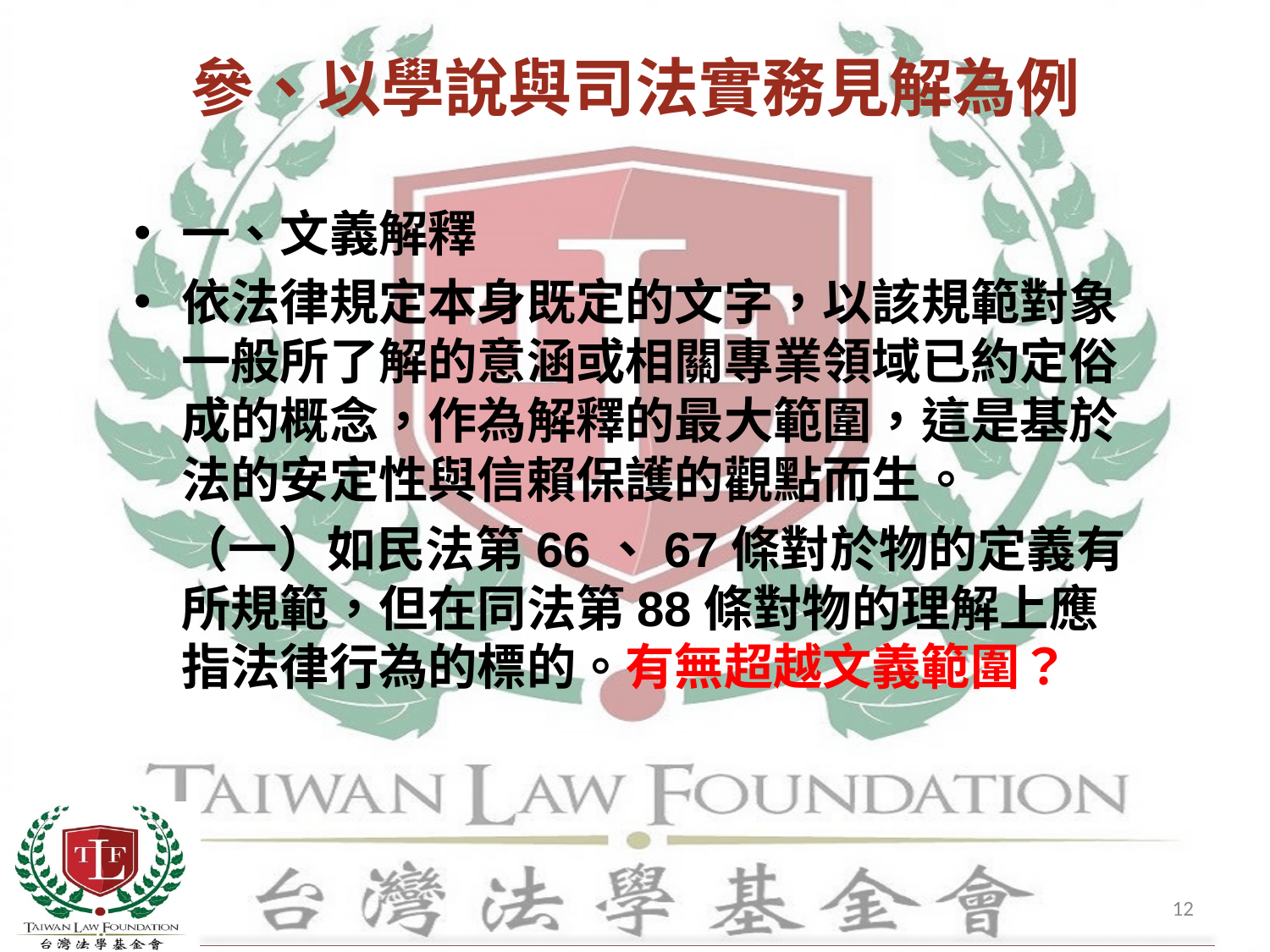

# 參、以學說與司法實務見解為例
一、文義解釋
依法律規定本身既定的文字，以該規範對象一般所了解的意涵或相關專業領域已約定俗成的概念，作為解釋的最大範圍，這是基於法的安定性與信賴保護的觀點而生。
   （一）如民法第66、67條對於物的定義有所規範，但在同法第88條對物的理解上應指法律行為的標的。有無超越文義範圍？
12